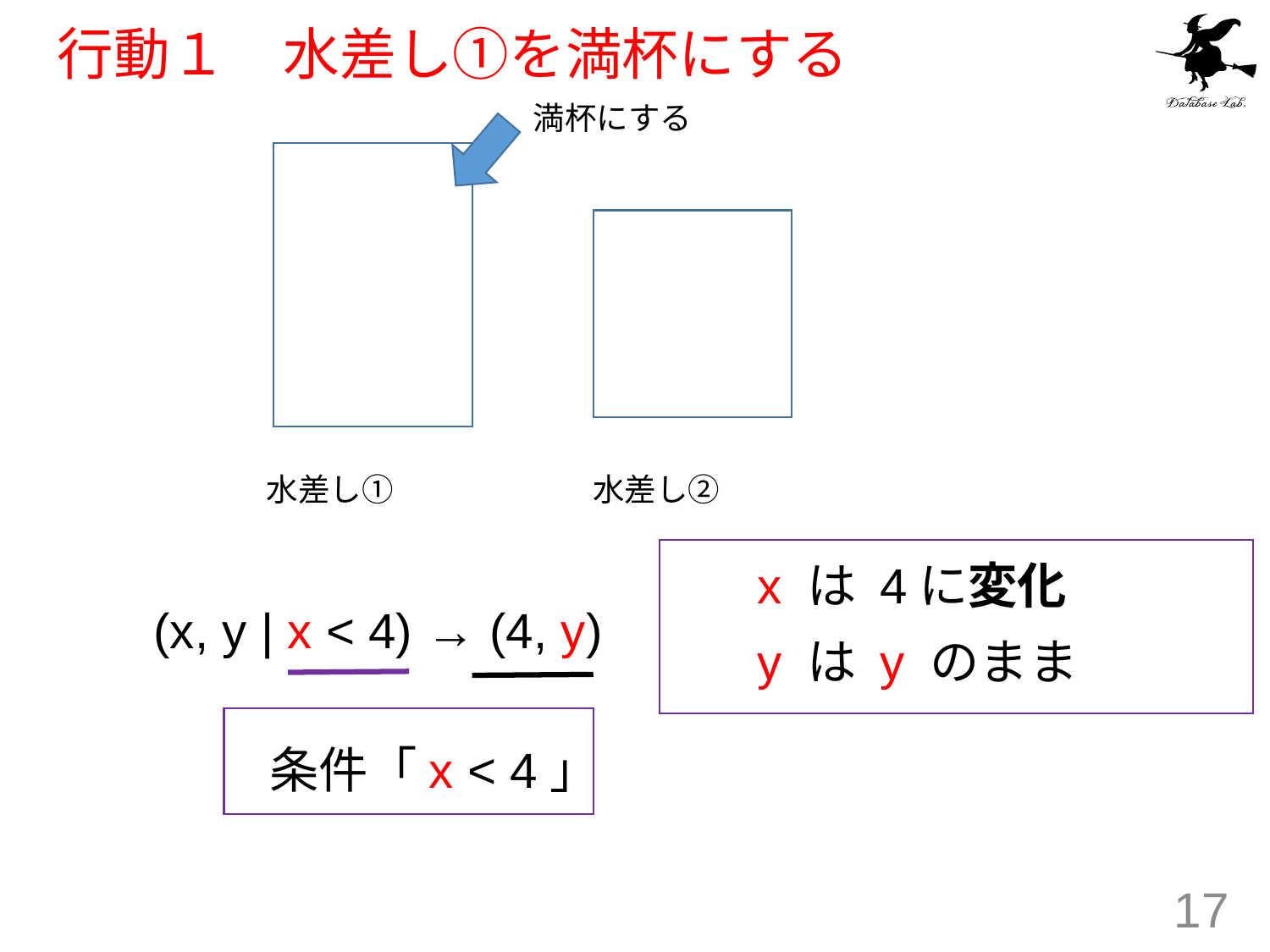

# 行動１　水差し①を満杯にする
満杯にする

水差し①
水差し②

x は 4に変化
y は y のまま
(x, y | x < 4) → (4, y)

条件「x < 4」
17